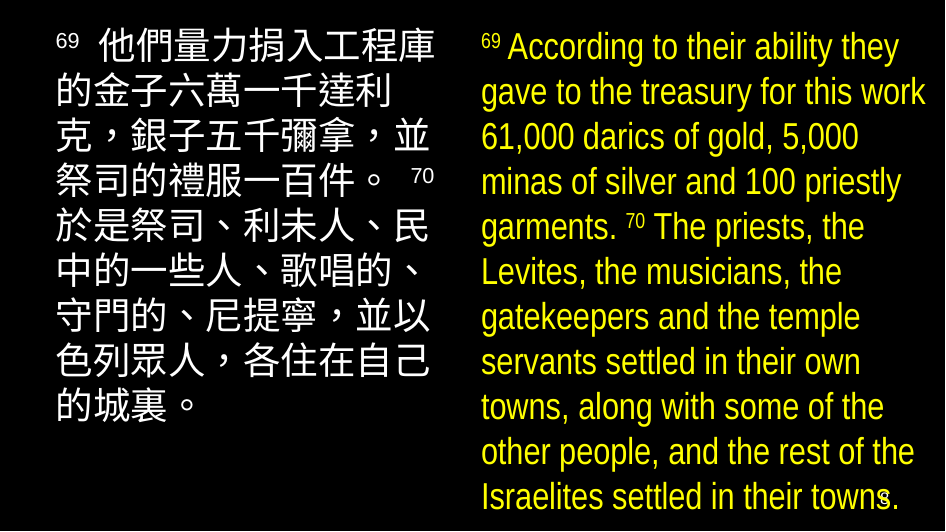

69 他們量力捐入工程庫的金子六萬一千達利克，銀子五千彌拿，並祭司的禮服一百件。 70 於是祭司、利未人、民中的一些人、歌唱的、守門的、尼提寧，並以色列眾人，各住在自己的城裏。
69 According to their ability they gave to the treasury for this work 61,000 darics of gold, 5,000 minas of silver and 100 priestly garments. 70 The priests, the Levites, the musicians, the gatekeepers and the temple servants settled in their own towns, along with some of the other people, and the rest of the Israelites settled in their towns.
8